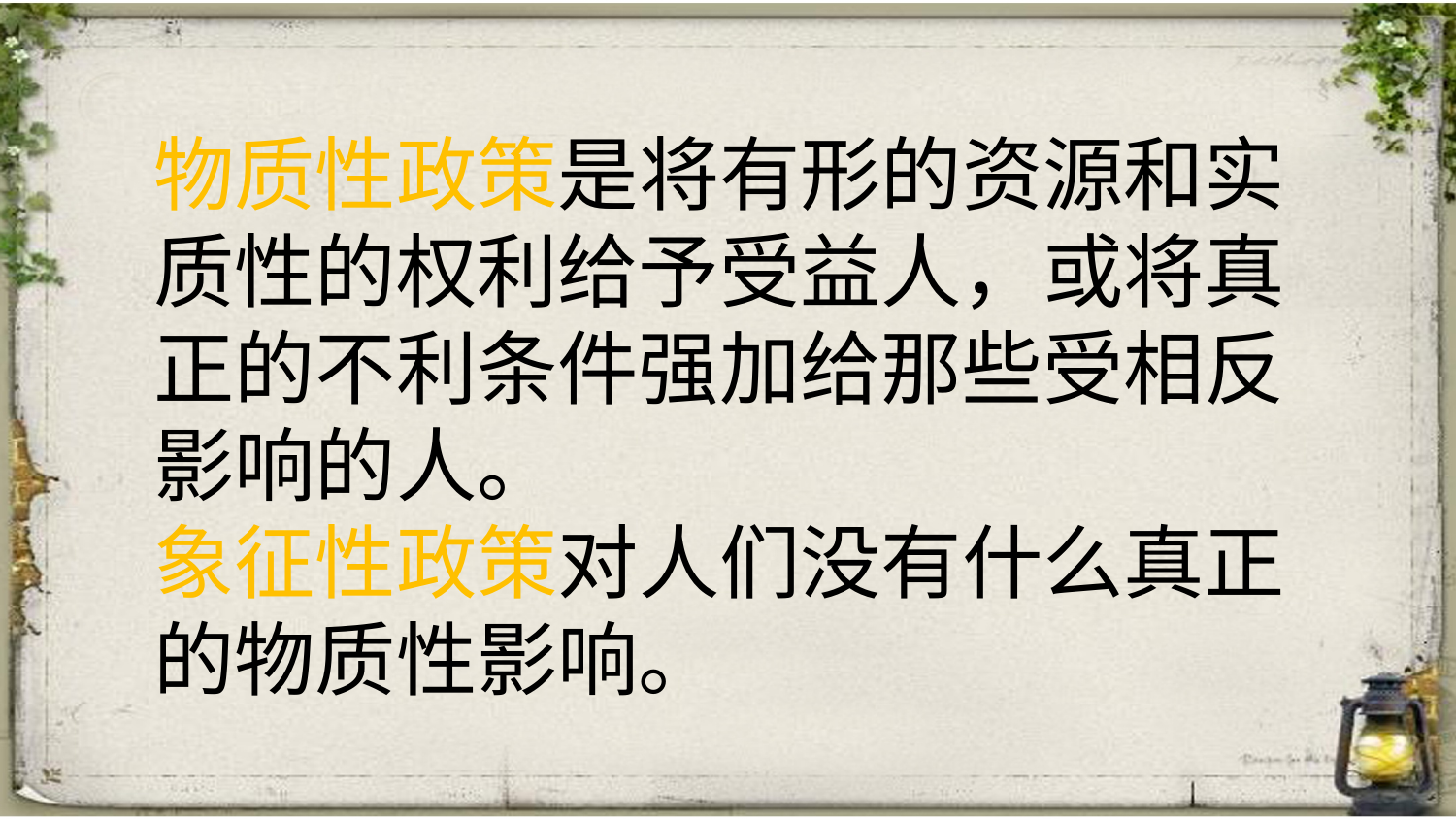

物质性政策是将有形的资源和实质性的权利给予受益人，或将真正的不利条件强加给那些受相反影响的人。
象征性政策对人们没有什么真正的物质性影响。